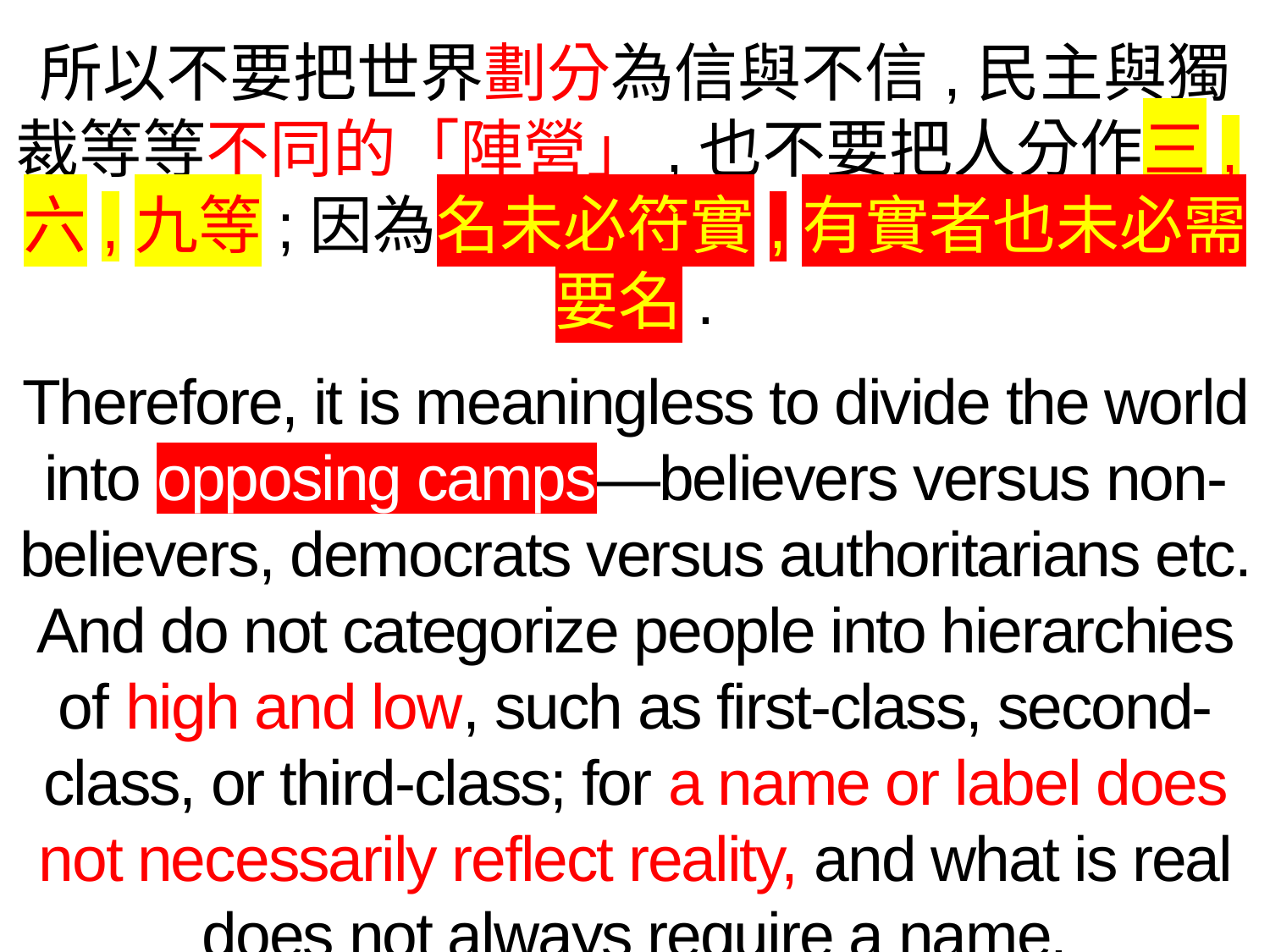

所以不要把世界劃分為信與不信,民主與獨裁等等不同的「陣營」,也不要把人分作三,六,九等;因為名未必符實,有實者也未必需要名.
Therefore, it is meaningless to divide the world into opposing camps—believers versus non-believers, democrats versus authoritarians etc.
And do not categorize people into hierarchies of high and low, such as first-class, second-class, or third-class; for a name or label does not necessarily reflect reality, and what is real does not always require a name.